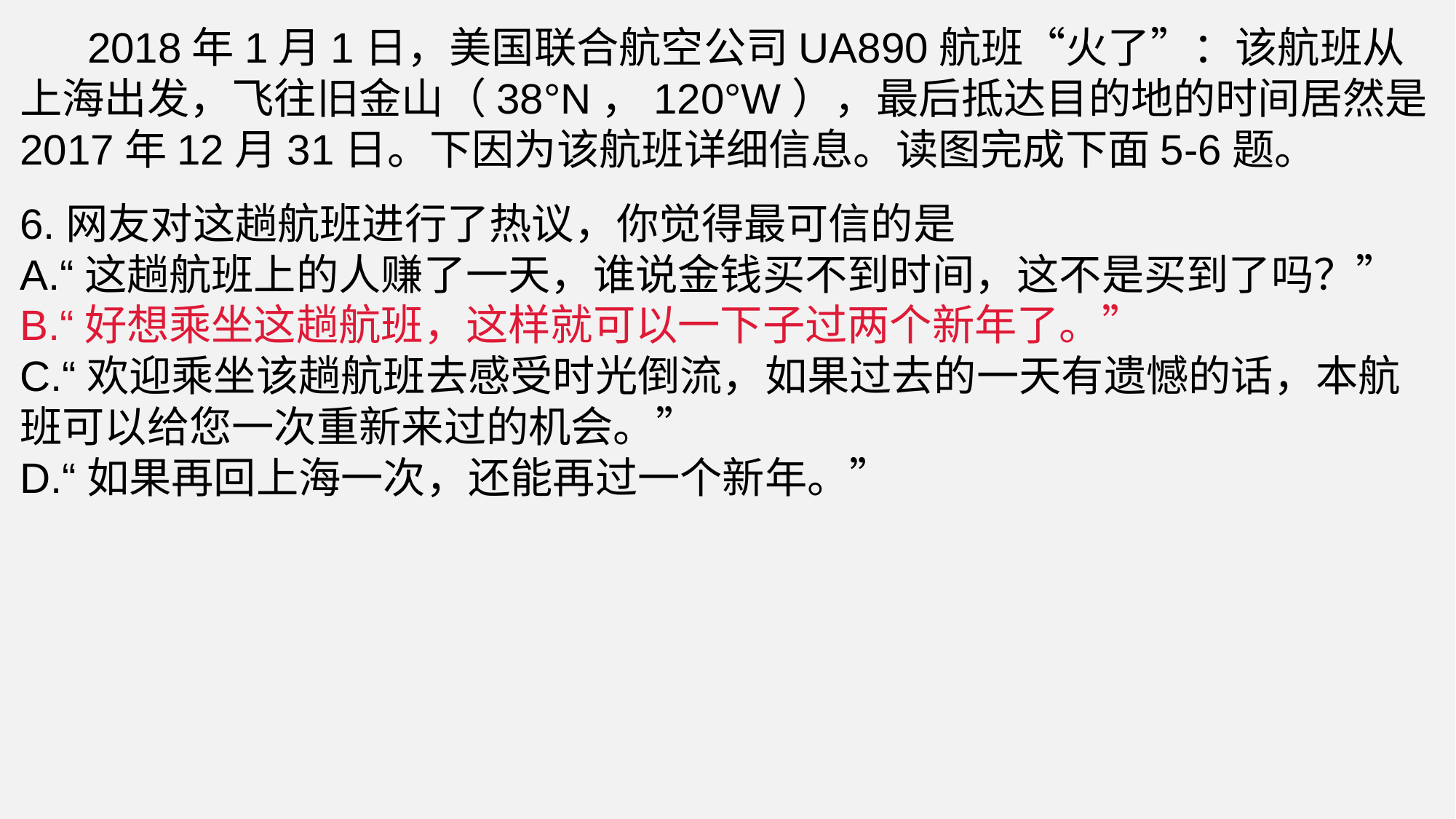

2018年1月1日，美国联合航空公司UA890航班“火了”：该航班从上海出发，飞往旧金山（38°N，120°W），最后抵达目的地的时间居然是2017年12月31日。下因为该航班详细信息。读图完成下面5-6题。
6.网友对这趟航班进行了热议，你觉得最可信的是
A.“这趟航班上的人赚了一天，谁说金钱买不到时间，这不是买到了吗？”
B.“好想乘坐这趟航班，这样就可以一下子过两个新年了。”
C.“欢迎乘坐该趟航班去感受时光倒流，如果过去的一天有遗憾的话，本航班可以给您一次重新来过的机会。”
D.“如果再回上海一次，还能再过一个新年。”